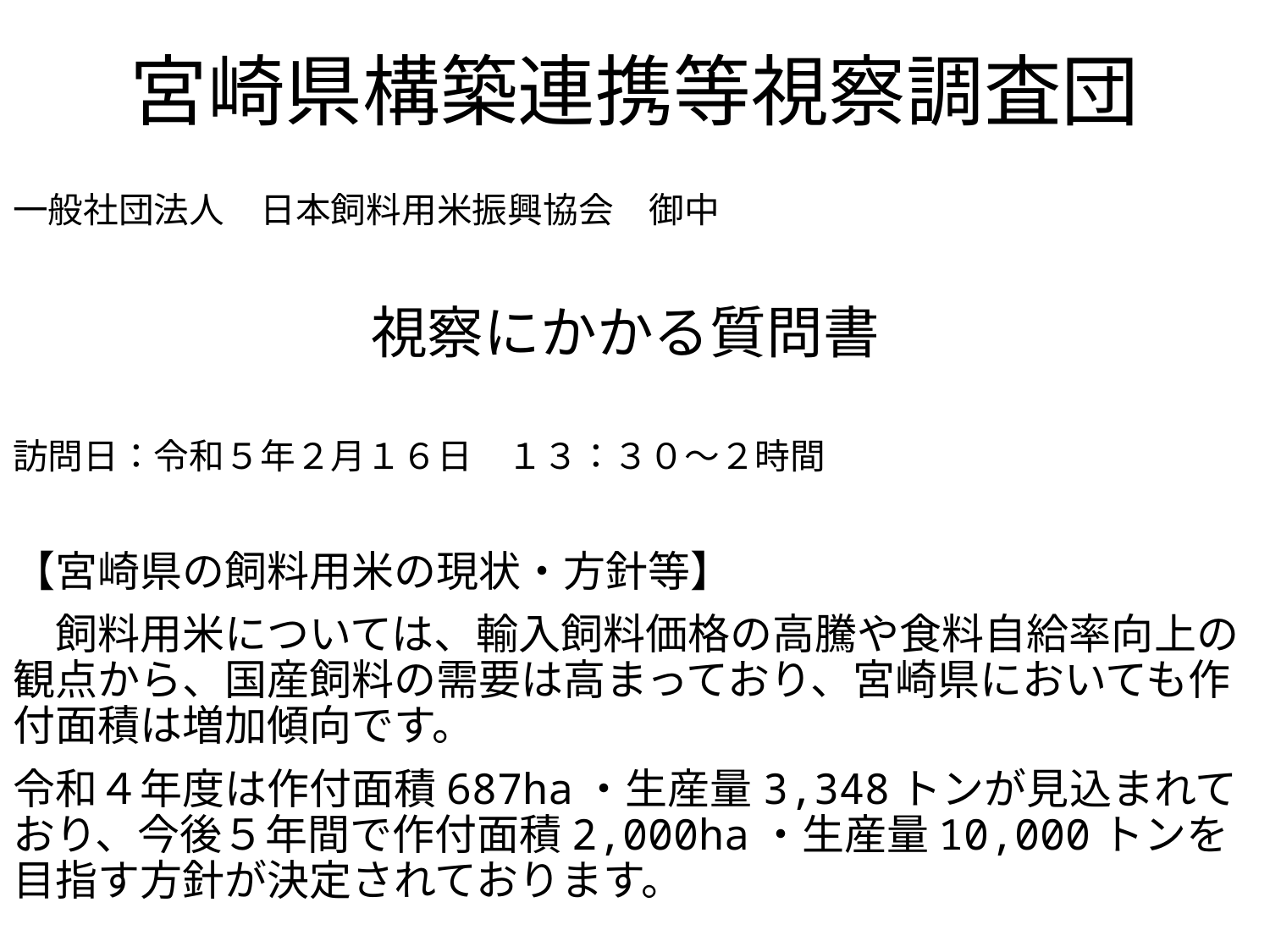

# 宮崎県構築連携等視察調査団
一般社団法人　日本飼料用米振興協会　御中

視察にかかる質問書

訪問日：令和５年２月１６日　１３：３０～２時間

【宮崎県の飼料用米の現状・方針等】
　飼料用米については、輸入飼料価格の高騰や食料自給率向上の観点から、国産飼料の需要は高まっており、宮崎県においても作付面積は増加傾向です。
令和４年度は作付面積687ha・生産量3,348トンが見込まれており、今後５年間で作付面積2,000ha・生産量10,000トンを目指す方針が決定されております。